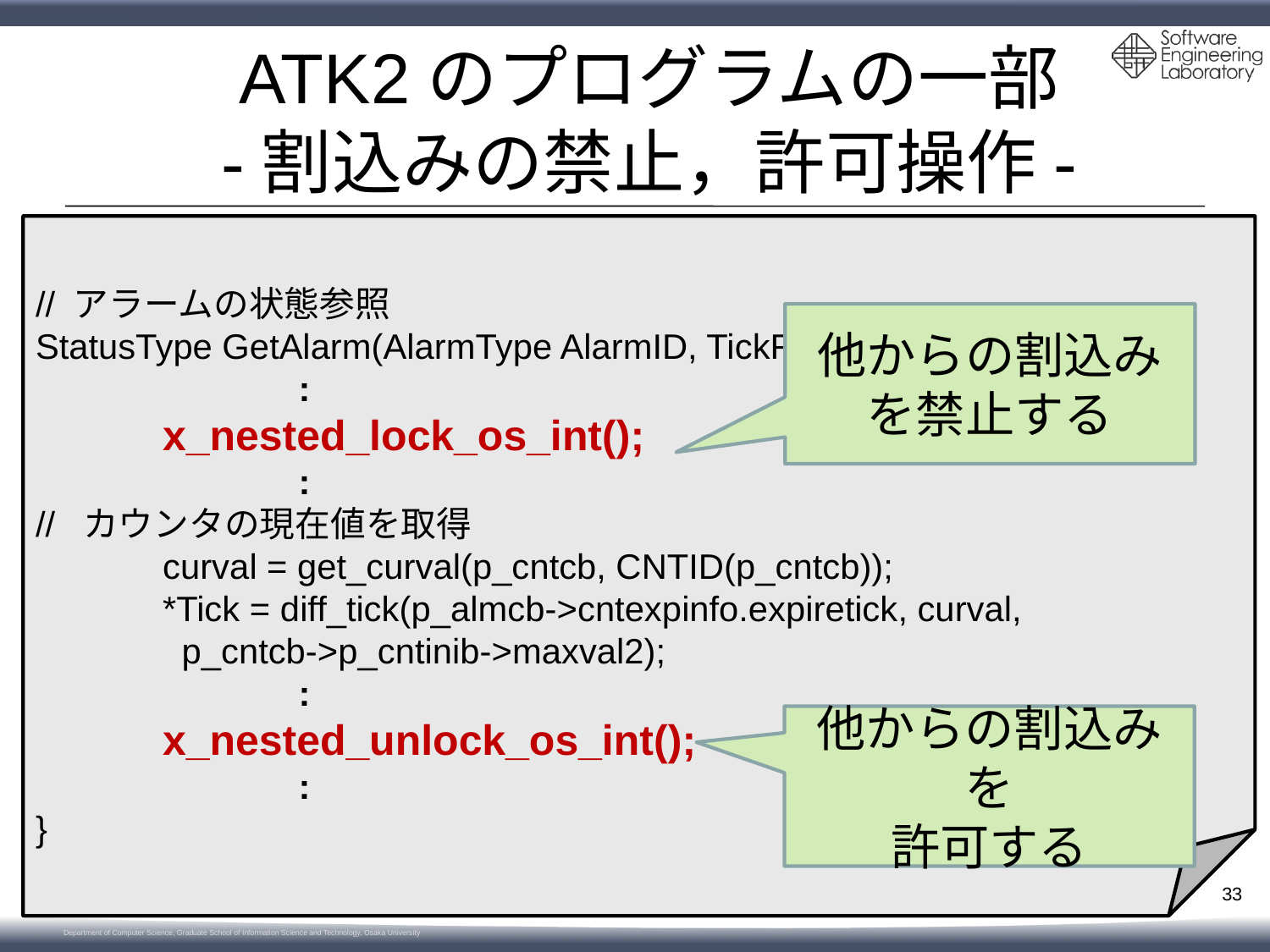

# ATK2のプログラムの一部 -割込みの禁止，許可操作-

// アラームの状態参照
StatusType GetAlarm(AlarmType AlarmID, TickRefType Tick) {
                           :
	x_nested_lock_os_int();
                           :
//  カウンタの現在値を取得
	curval = get_curval(p_cntcb, CNTID(p_cntcb));
	*Tick = diff_tick(p_almcb->cntexpinfo.expiretick, curval,
               p_cntcb->p_cntinib->maxval2);
                           :
	x_nested_unlock_os_int();
                           :
}
他からの割込みを禁止する
他からの割込みを
許可する
33